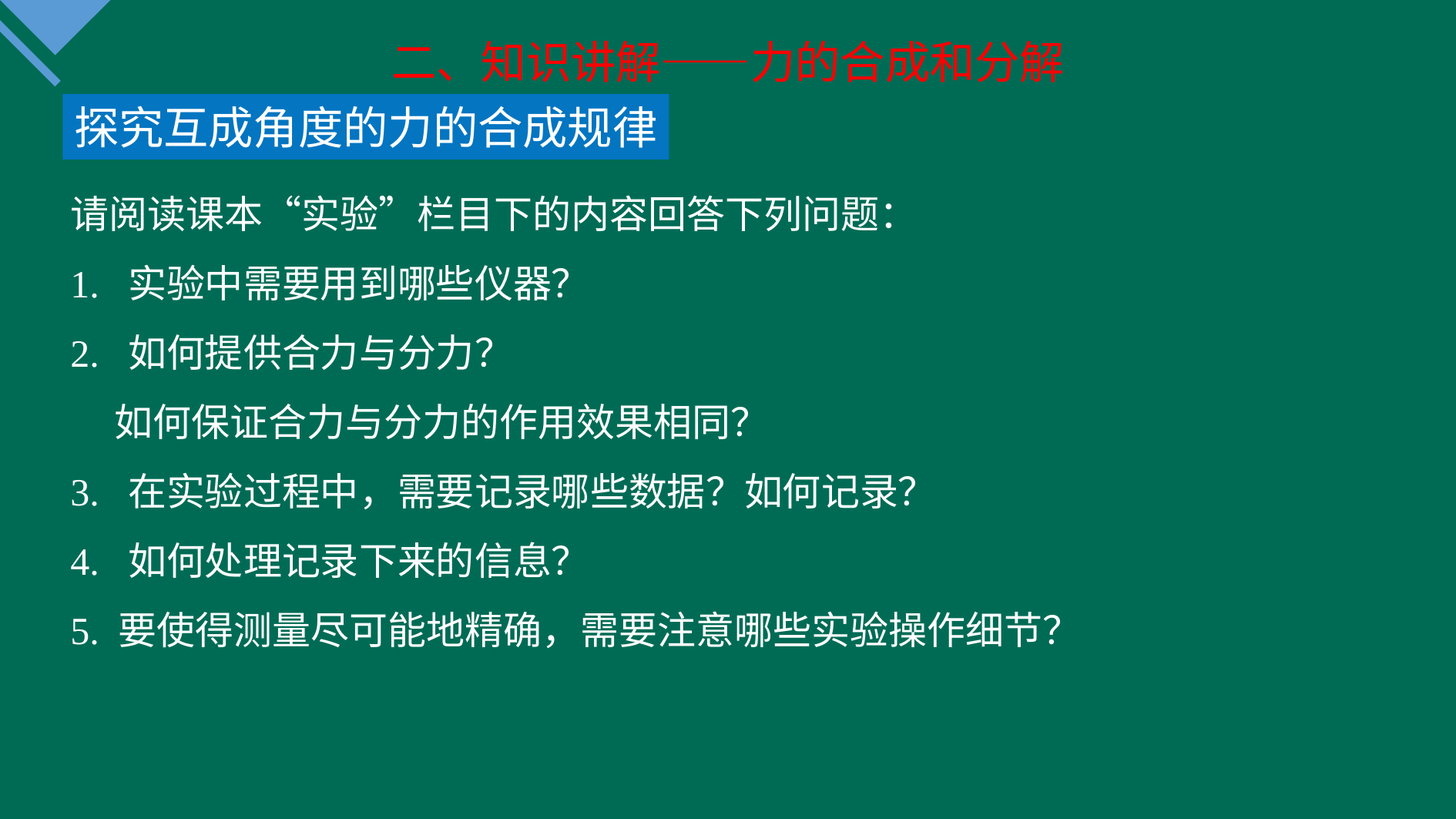

二、知识讲解——力的合成和分解
探究互成角度的力的合成规律
请阅读课本“实验”栏目下的内容回答下列问题：
1.  实验中需要用到哪些仪器？
2.  如何提供合力与分力？
    如何保证合力与分力的作用效果相同？
3.  在实验过程中，需要记录哪些数据？如何记录？
4.  如何处理记录下来的信息？
5. 要使得测量尽可能地精确，需要注意哪些实验操作细节？